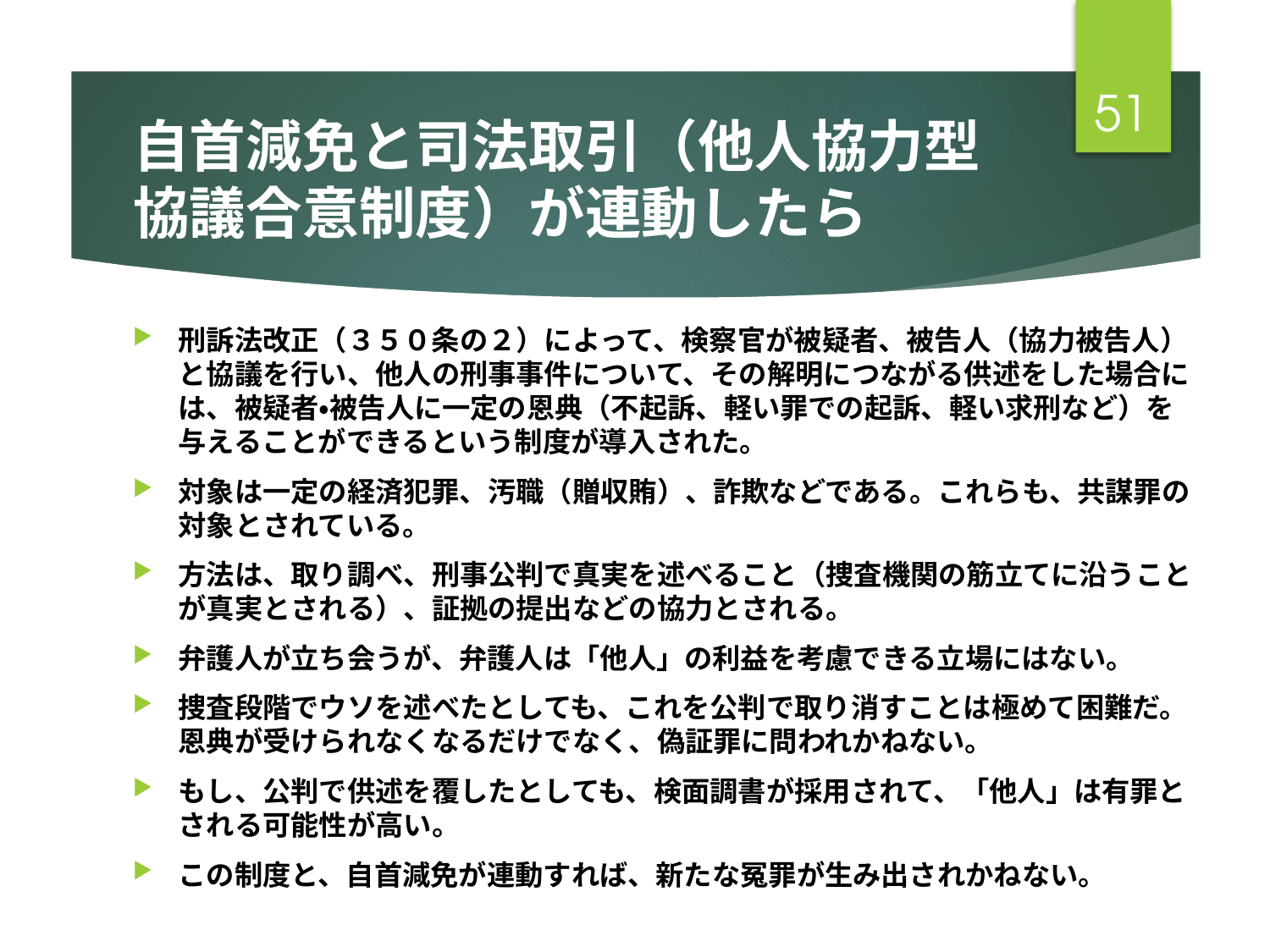

51
# 自首減免と司法取引（他人協力型協議合意制度）が連動したら
刑訴法改正（３５０条の２）によって、検察官が被疑者、被告人（協力被告人）と協議を行い、他人の刑事事件について、その解明につながる供述をした場合には、被疑者・被告人に一定の恩典（不起訴、軽い罪での起訴、軽い求刑など）を与えることができるという制度が導入された。
対象は一定の経済犯罪、汚職（贈収賄）、詐欺などである。これらも、共謀罪の対象とされている。
方法は、取り調べ、刑事公判で真実を述べること（捜査機関の筋立てに沿うことが真実とされる）、証拠の提出などの協力とされる。
弁護人が立ち会うが、弁護人は「他人」の利益を考慮できる立場にはない。
捜査段階でウソを述べたとしても、これを公判で取り消すことは極めて困難だ。恩典が受けられなくなるだけでなく、偽証罪に問われかねない。
もし、公判で供述を覆したとしても、検面調書が採用されて、「他人」は有罪とされる可能性が高い。
この制度と、自首減免が連動すれば、新たな冤罪が生み出されかねない。